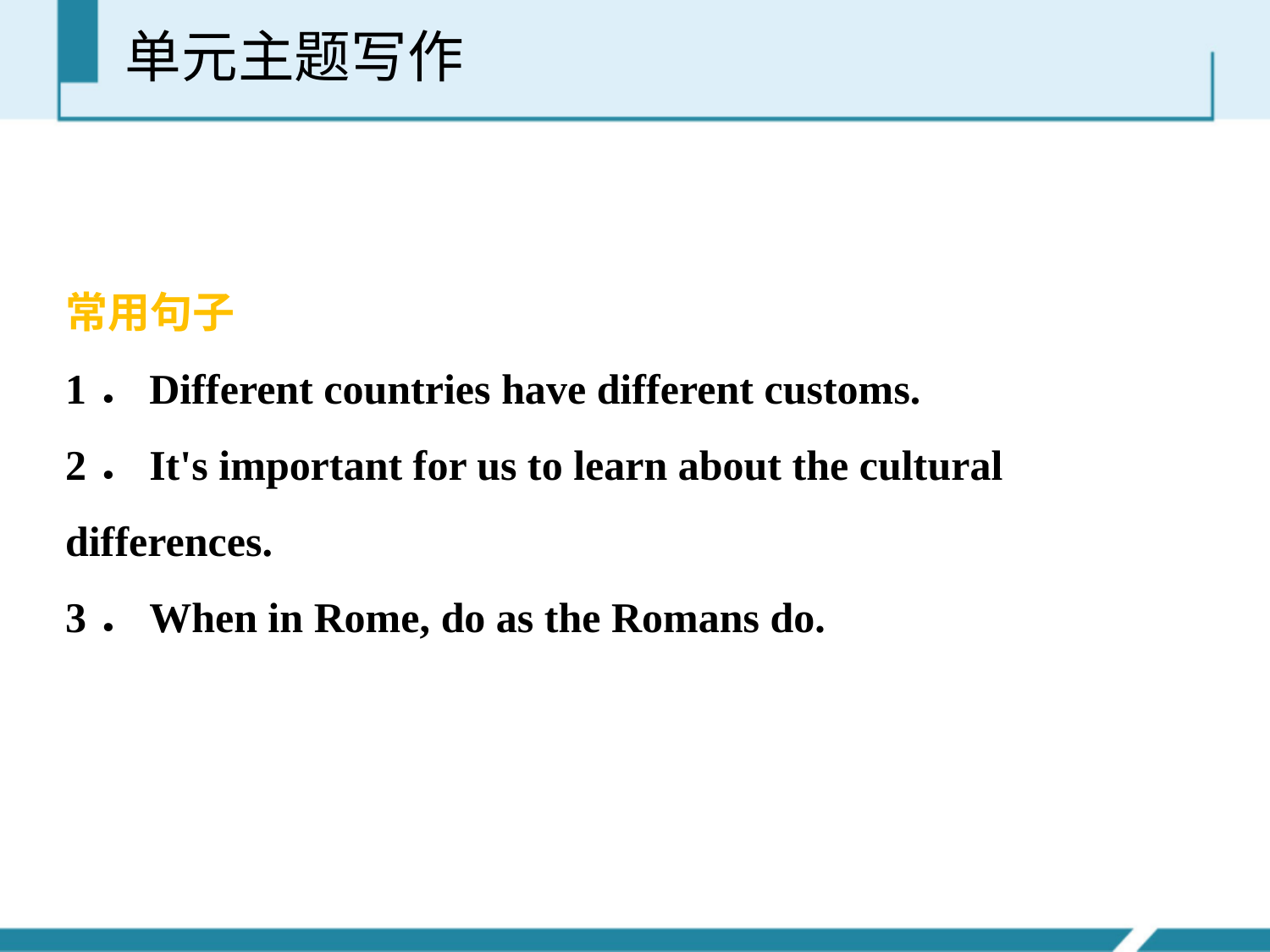

单元主题写作
常用句子
1．Different countries have different customs.
2．It's important for us to learn about the cultural  differences.
3．When in Rome, do as the Romans do.